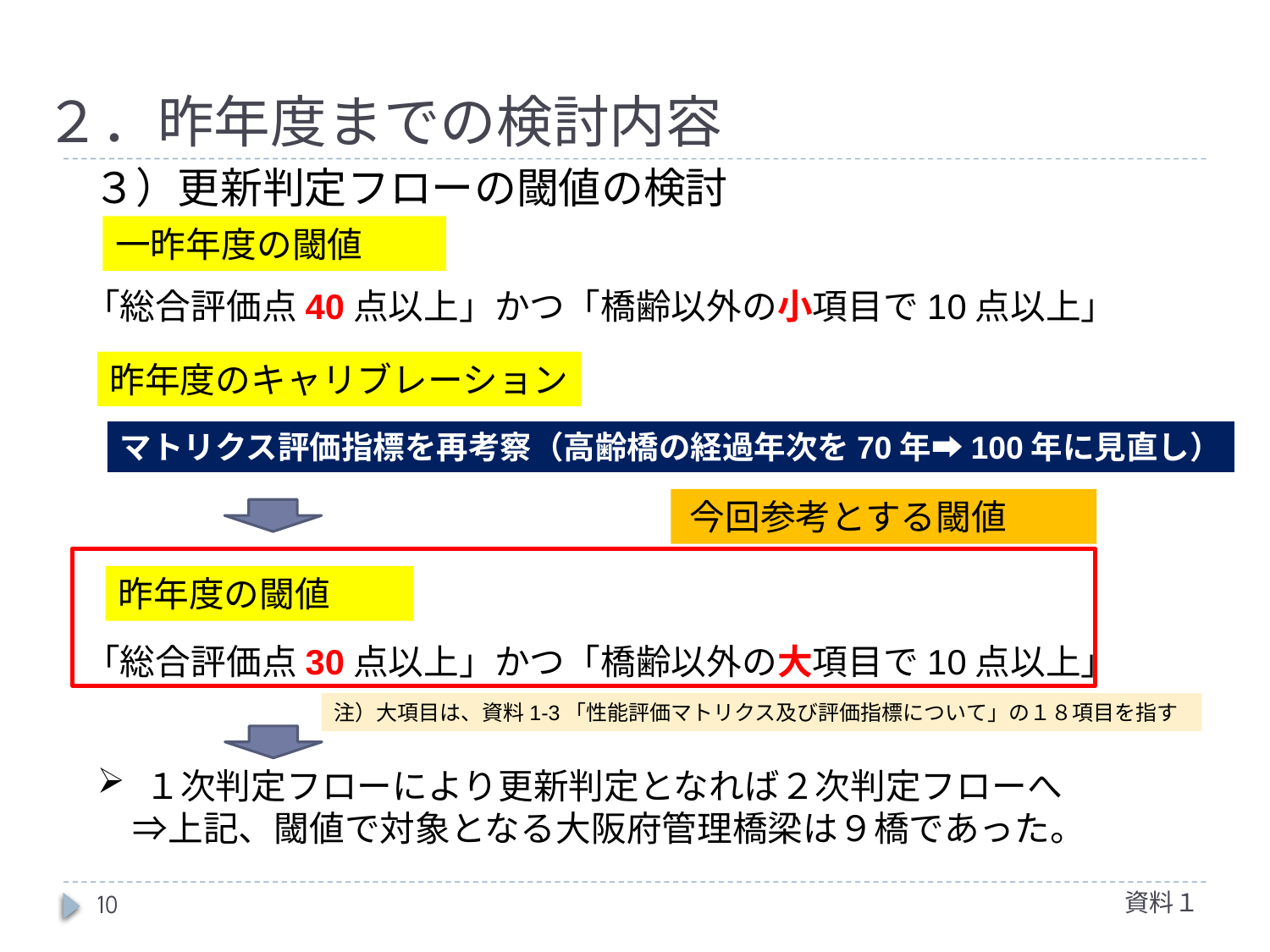

# ２．昨年度までの検討内容
３）更新判定フローの閾値の検討
一昨年度の閾値

「総合評価点40点以上」かつ「橋齢以外の小項目で10点以上」

「総合評価点30点以上」かつ「橋齢以外の大項目で10点以上」
昨年度のキャリブレーション
マトリクス評価指標を再考察（高齢橋の経過年次を70年➡100年に見直し）
今回参考とする閾値

昨年度の閾値
注）大項目は、資料1-3「性能評価マトリクス及び評価指標について」の１８項目を指す

１次判定フローにより更新判定となれば２次判定フローへ
　⇒上記、閾値で対象となる大阪府管理橋梁は９橋であった。
資料１
10